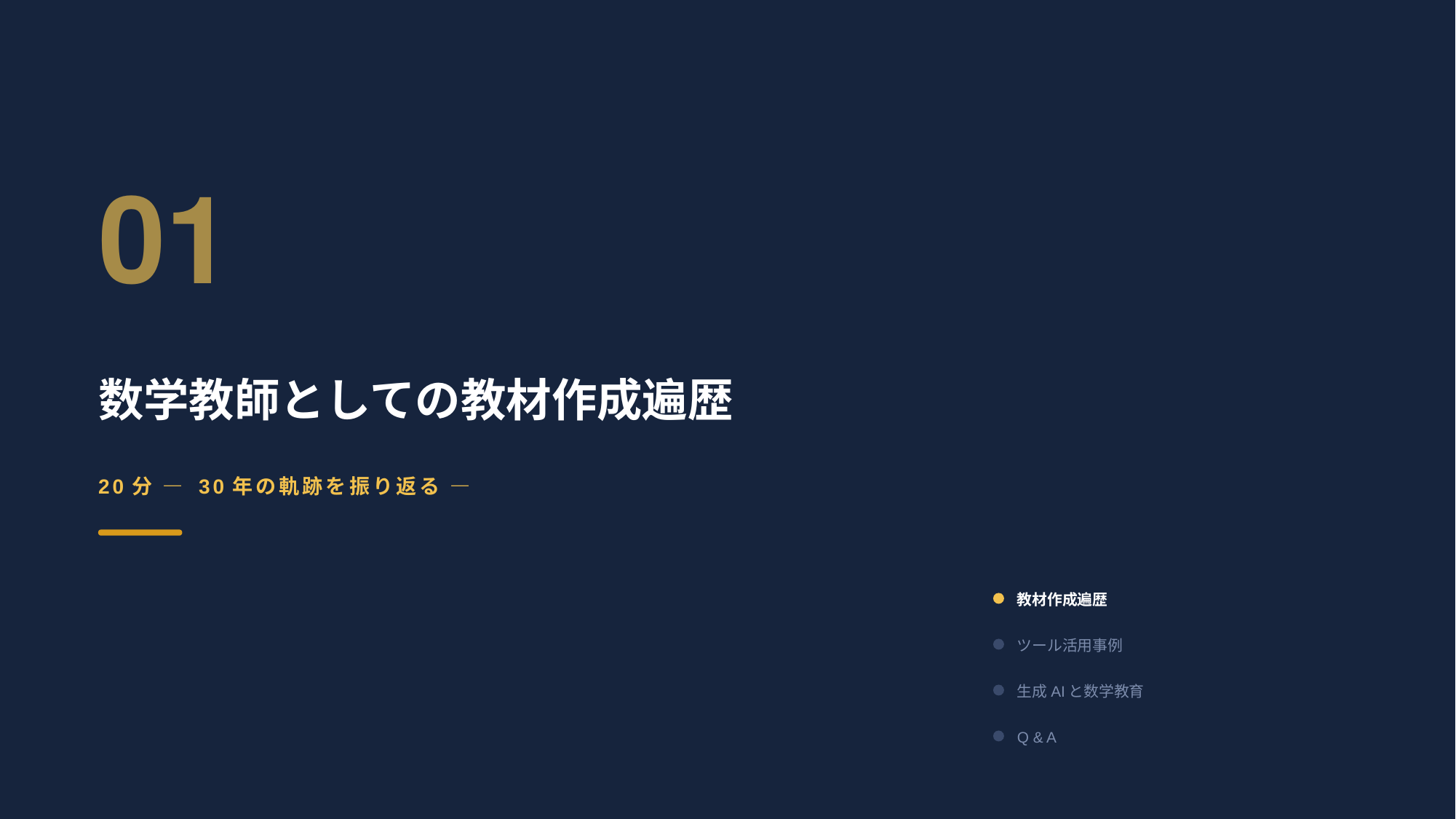

01
数学教師としての教材作成遍歴
20分 ― 30年の軌跡を振り返る ―

教材作成遍歴

ツール活用事例

生成AIと数学教育

Q & A